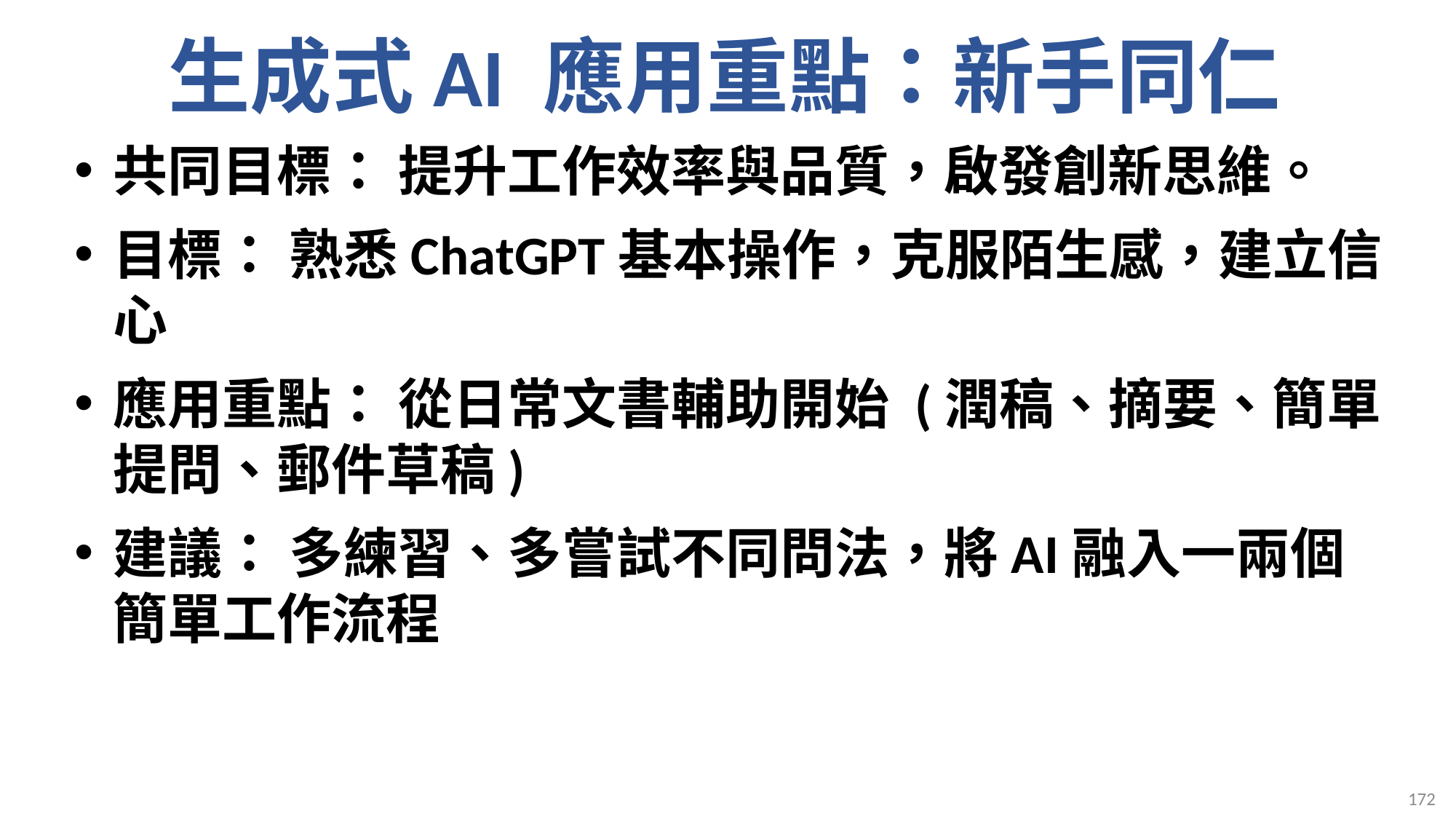

# 生成式AI 應用重點：新手同仁
共同目標： 提升工作效率與品質，啟發創新思維。
目標： 熟悉ChatGPT基本操作，克服陌生感，建立信心
應用重點： 從日常文書輔助開始 (潤稿、摘要、簡單提問、郵件草稿)
建議： 多練習、多嘗試不同問法，將AI融入一兩個簡單工作流程
172